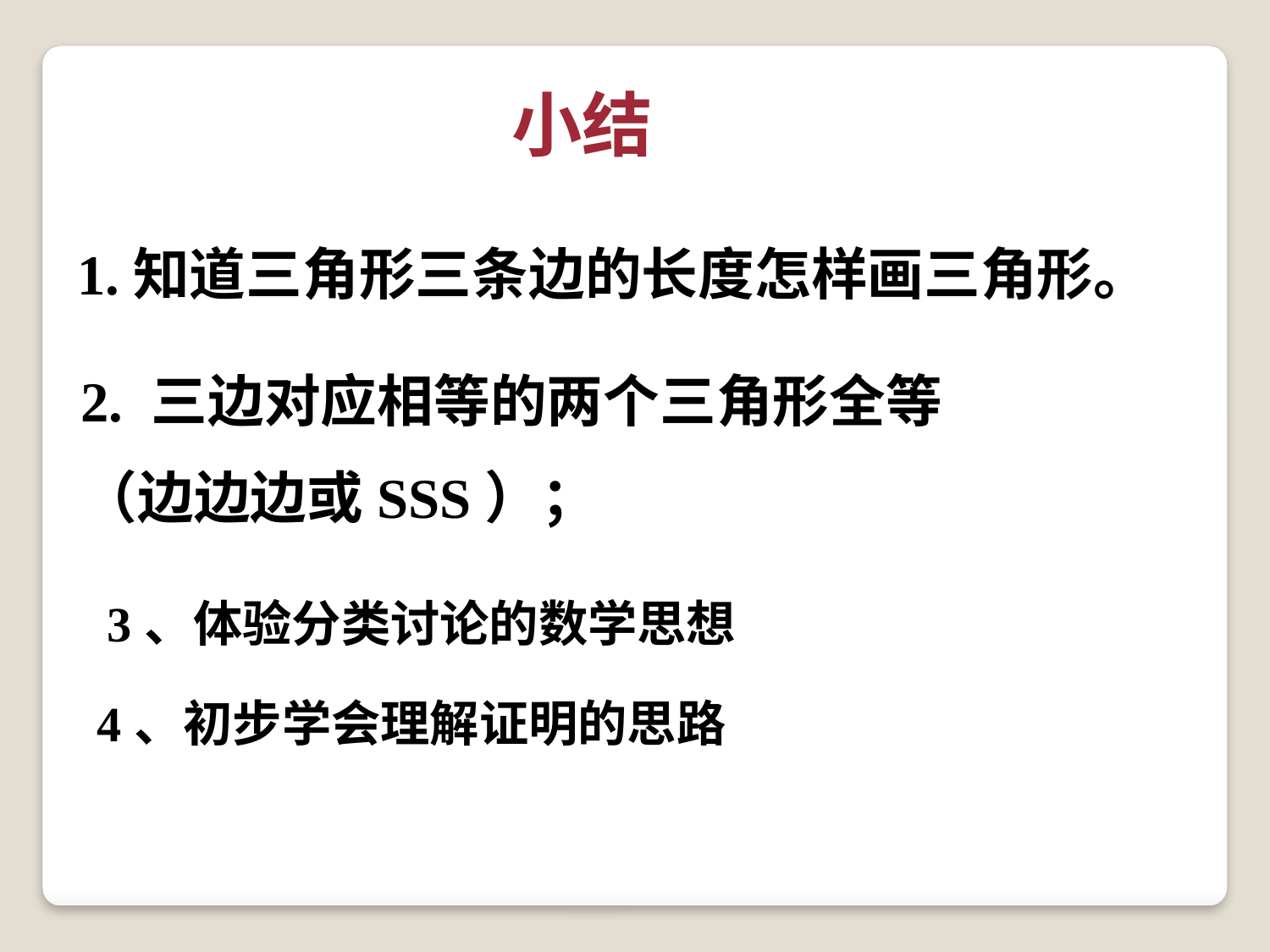

小结
1.知道三角形三条边的长度怎样画三角形。
2. 三边对应相等的两个三角形全等
（边边边或SSS）；
3、体验分类讨论的数学思想
4、初步学会理解证明的思路